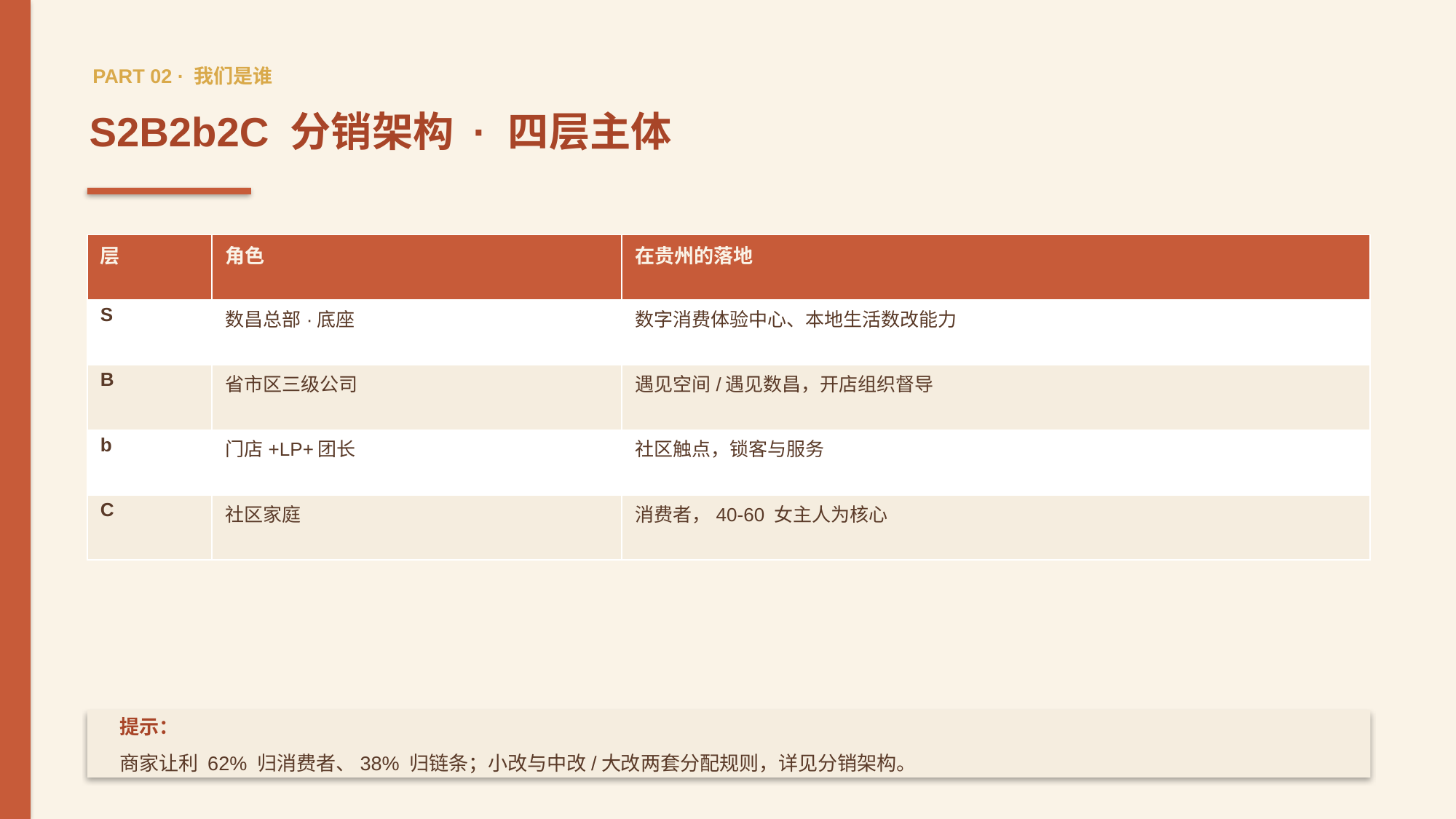

PART 02 · 我们是谁
S2B2b2C 分销架构 · 四层主体

| 层 | 角色 | 在贵州的落地 |
| --- | --- | --- |
| S | 数昌总部·底座 | 数字消费体验中心、本地生活数改能力 |
| B | 省市区三级公司 | 遇见空间/遇见数昌，开店组织督导 |
| b | 门店+LP+团长 | 社区触点，锁客与服务 |
| C | 社区家庭 | 消费者，40-60 女主人为核心 |

提示：
商家让利 62% 归消费者、38% 归链条；小改与中改/大改两套分配规则，详见分销架构。